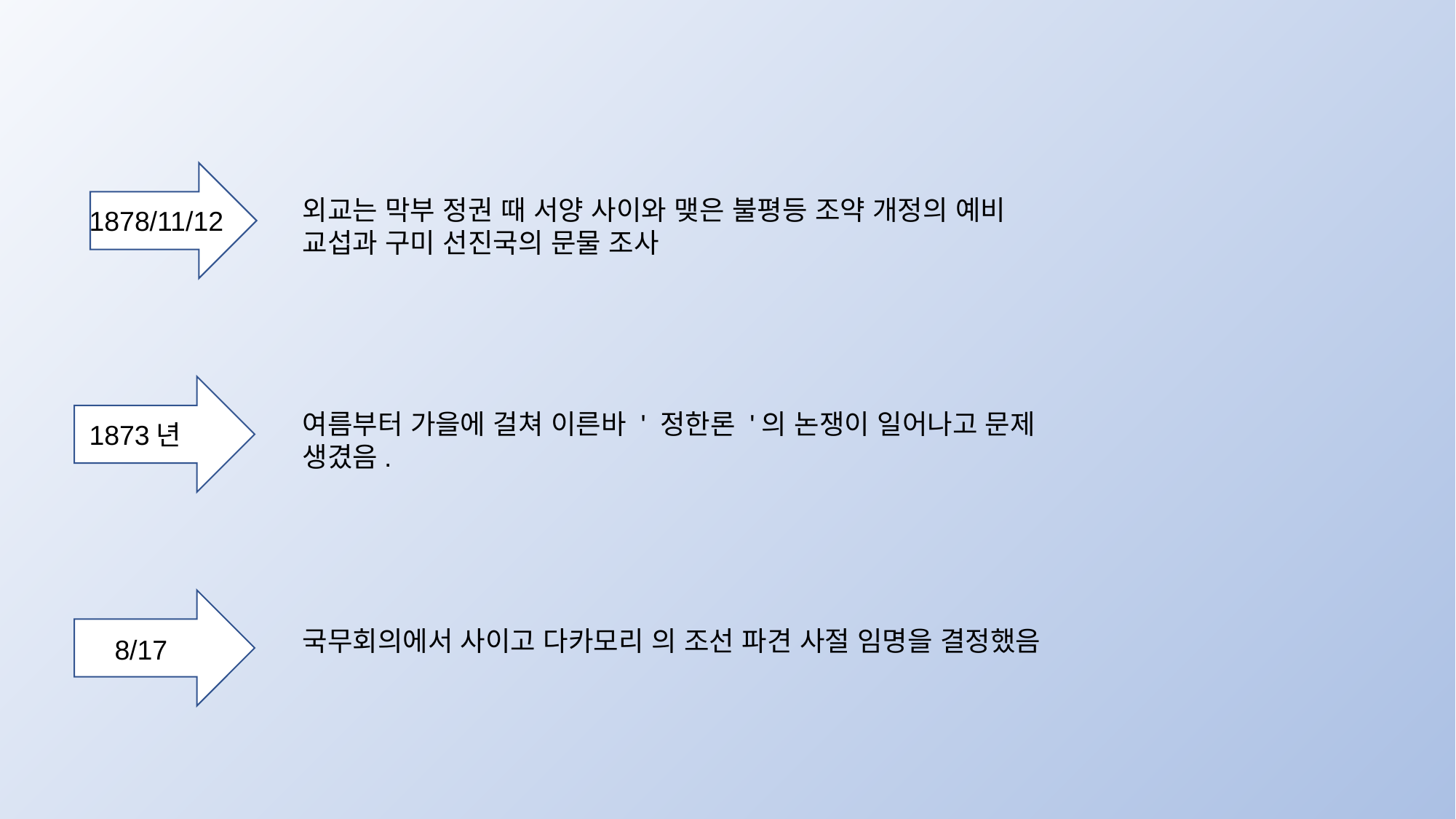

외교는 막부 정권 때 서양 사이와 맺은 불평등 조약 개정의 예비 교섭과 구미 선진국의 문물 조사

1878/11/12

여름부터 가을에 걸쳐 이른바 ' 정한론 '의 논쟁이 일어나고 문제 생겼음.
1873년

국무회의에서 사이고 다카모리 의 조선 파견 사절 임명을 결정했음
8/17